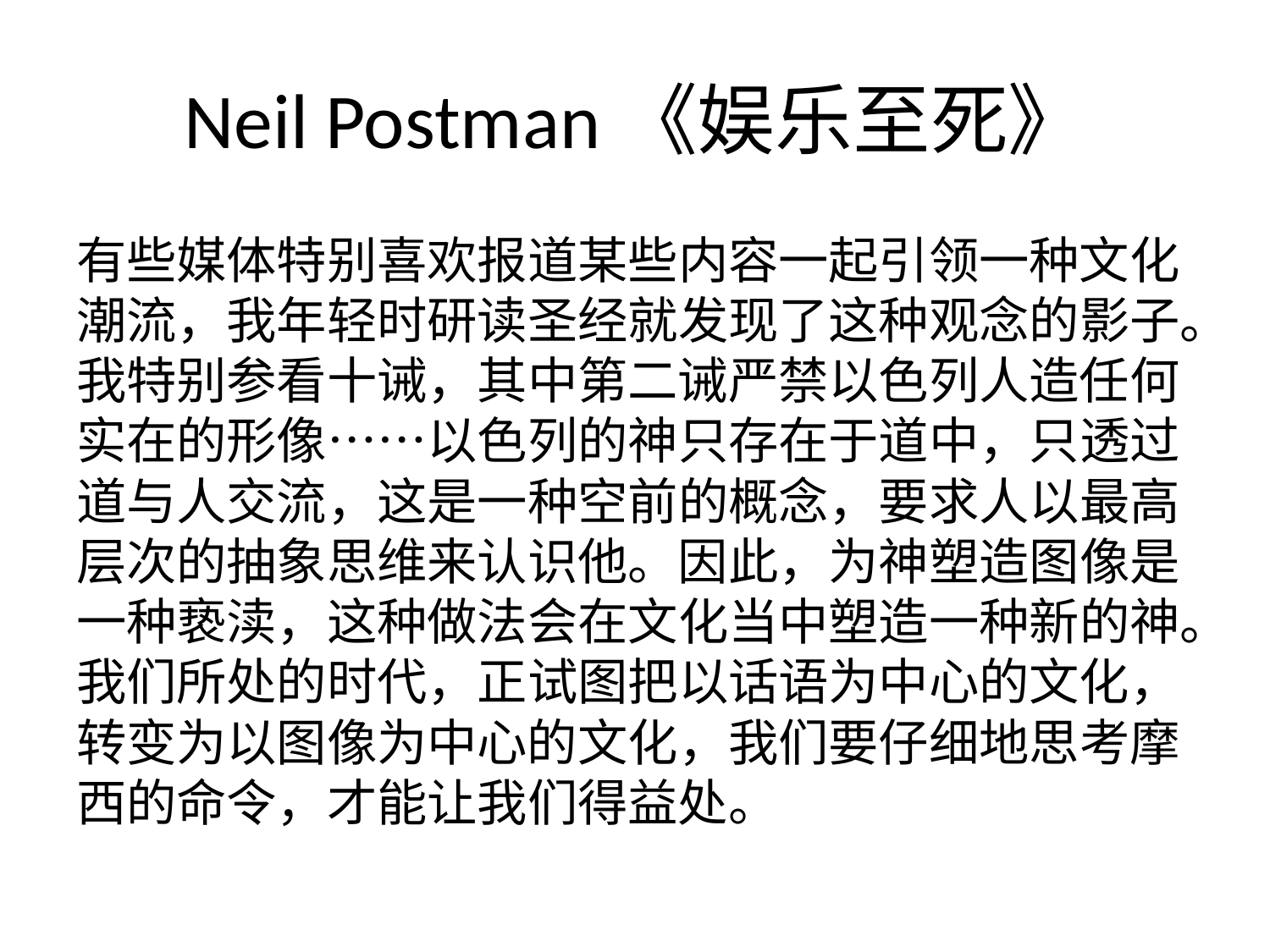

# Neil Postman《娱乐至死》
有些媒体特别喜欢报道某些内容一起引领一种文化潮流，我年轻时研读圣经就发现了这种观念的影子。我特别参看十诫，其中第二诫严禁以色列人造任何实在的形像……以色列的神只存在于道中，只透过道与人交流，这是一种空前的概念，要求人以最高层次的抽象思维来认识他。因此，为神塑造图像是一种亵渎，这种做法会在文化当中塑造一种新的神。我们所处的时代，正试图把以话语为中心的文化，转变为以图像为中心的文化，我们要仔细地思考摩西的命令，才能让我们得益处。